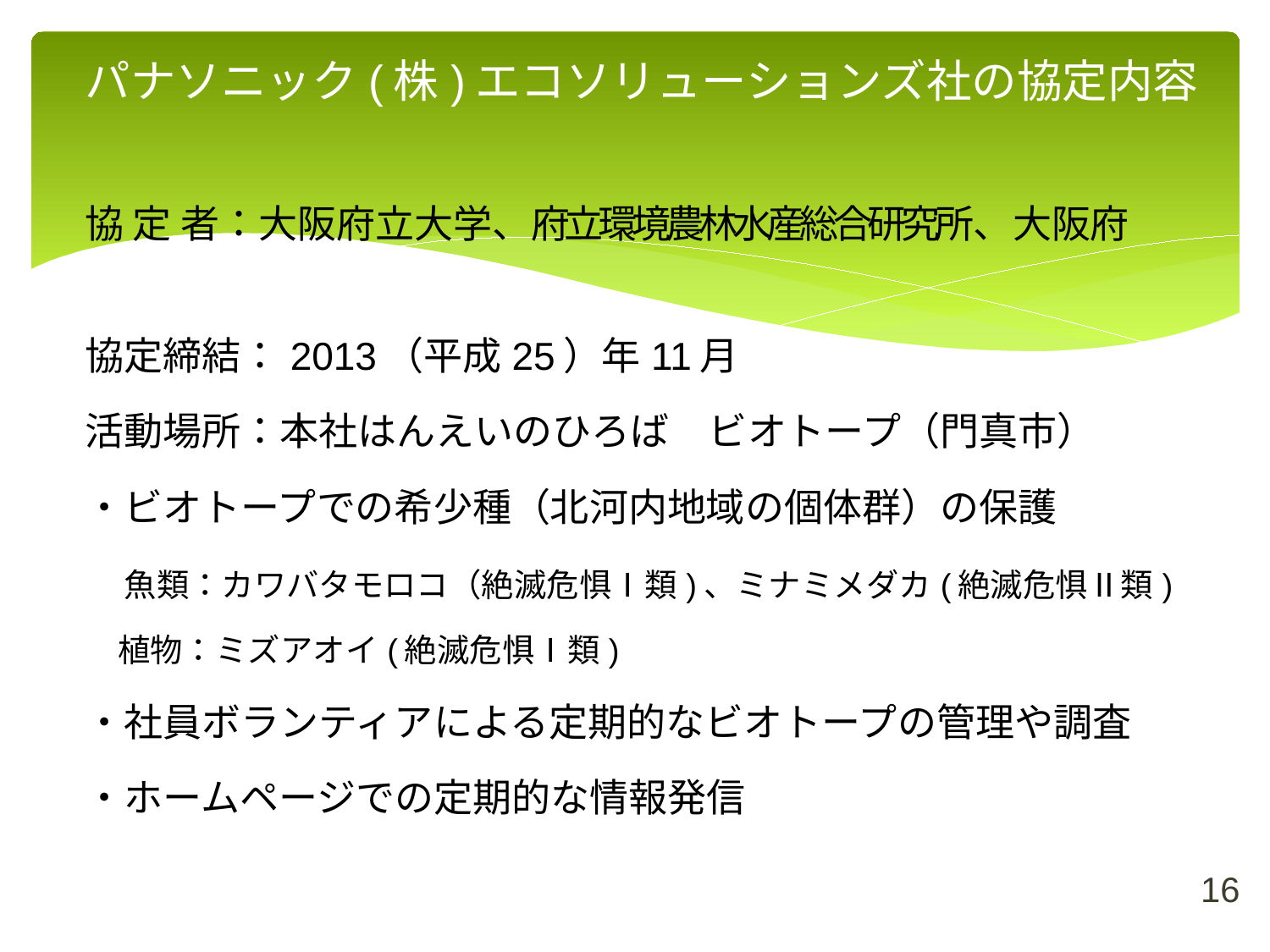

# パナソニック(株)エコソリューションズ社の協定内容

協 定 者：大阪府立大学、府立環境農林水産総合研究所、大阪府
協定締結：2013（平成25）年11月
活動場所：本社はんえいのひろば　ビオトープ（門真市）
・ビオトープでの希少種（北河内地域の個体群）の保護
　魚類：カワバタモロコ（絶滅危惧Ⅰ類)、ミナミメダカ(絶滅危惧Ⅱ類)
　植物：ミズアオイ(絶滅危惧Ⅰ類)
・社員ボランティアによる定期的なビオトープの管理や調査
・ホームページでの定期的な情報発信
16